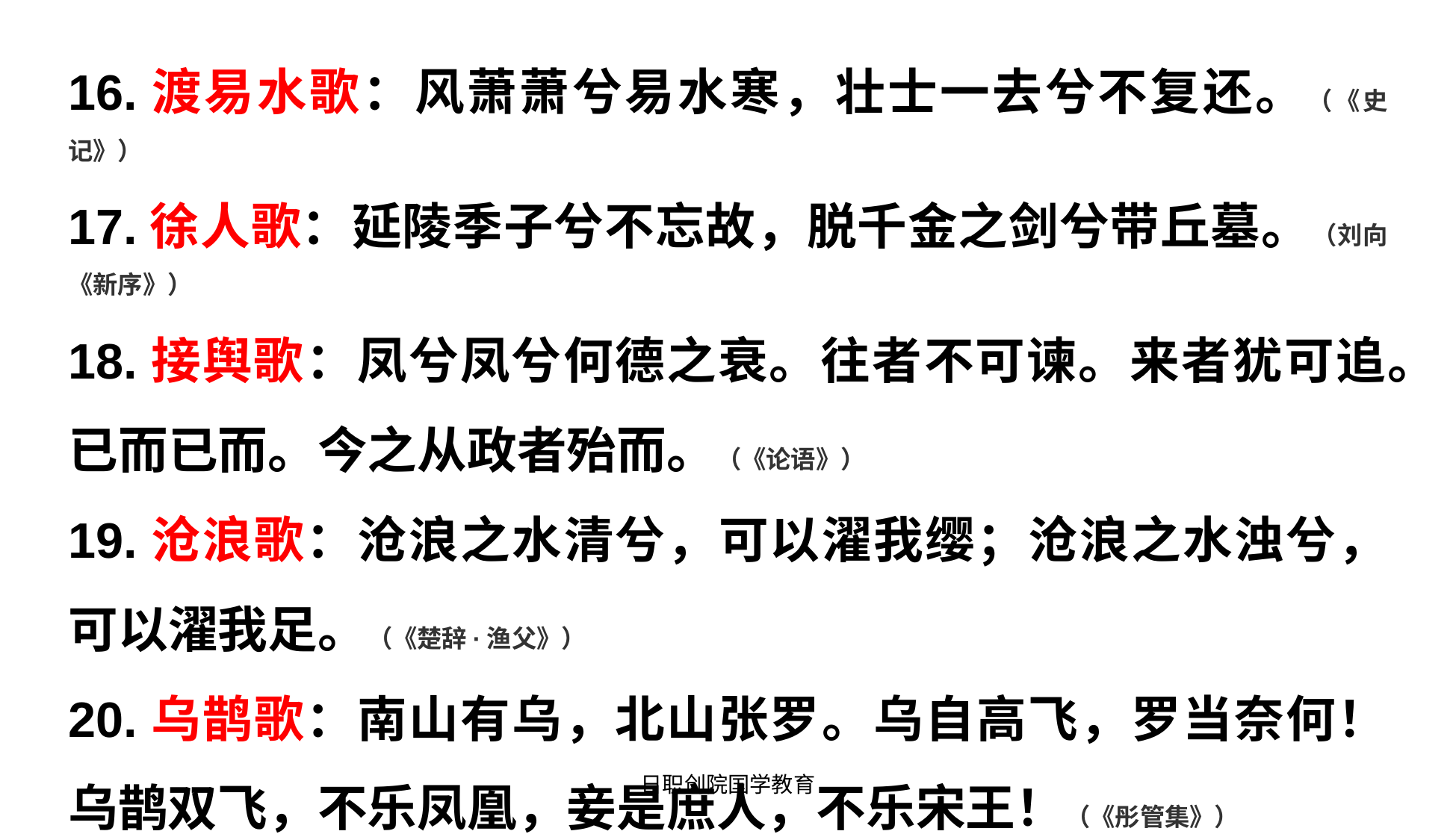

16.渡易水歌：风萧萧兮易水寒，壮士一去兮不复还。（《史记》）
17.徐人歌：延陵季子兮不忘故，脱千金之剑兮带丘墓。（刘向《新序》）
18.接舆歌：凤兮凤兮何德之衰。往者不可谏。来者犹可追。已而已而。今之从政者殆而。（《论语》）
19.沧浪歌：沧浪之水清兮，可以濯我缨；沧浪之水浊兮，可以濯我足。（《楚辞·渔父》）
20.乌鹊歌：南山有乌，北山张罗。乌自高飞，罗当奈何！乌鹊双飞，不乐凤凰，妾是庶人，不乐宋王！（《彤管集》）
日职创院国学教育